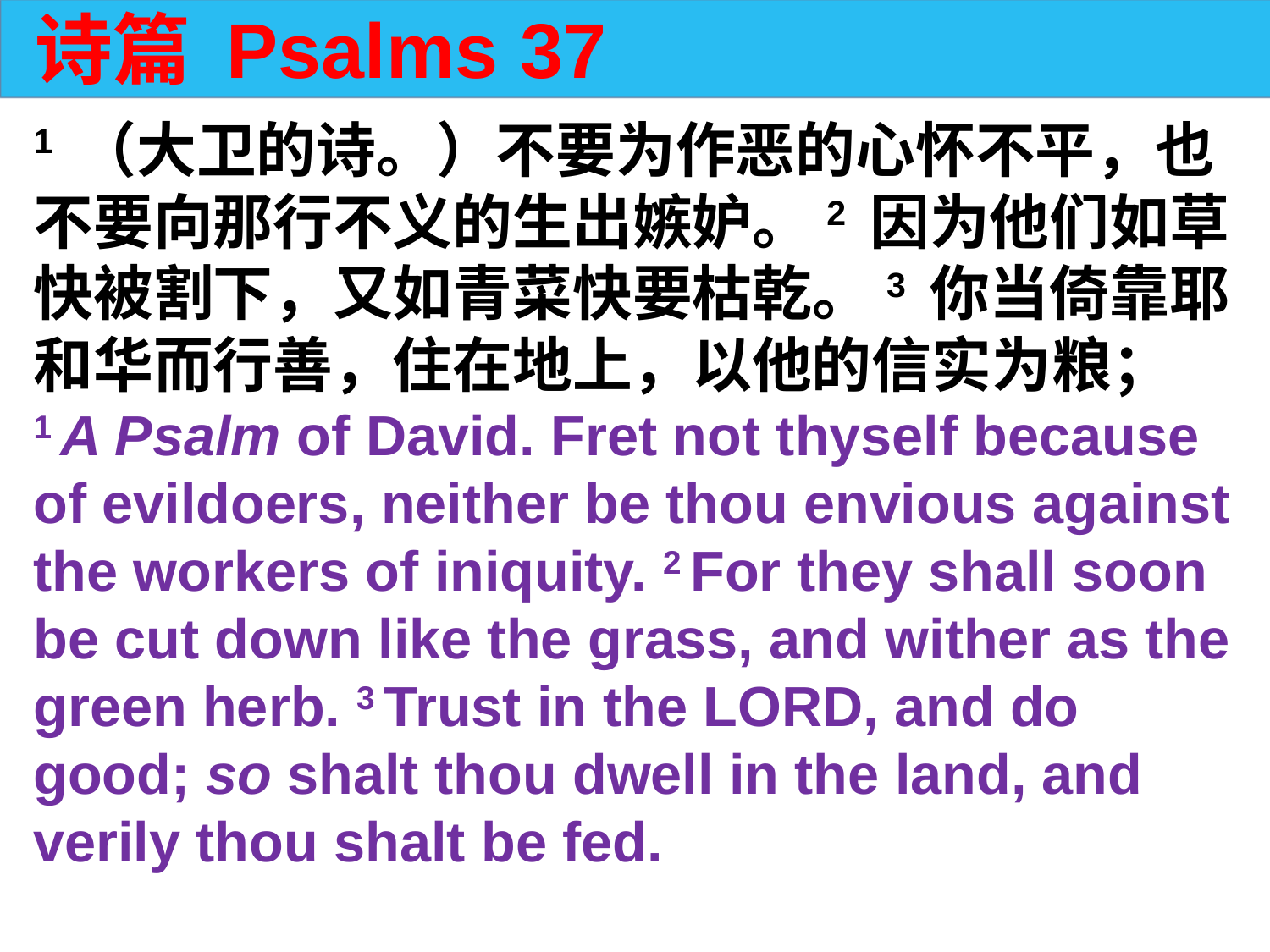

诗篇 Psalms 37
1 （大卫的诗。）不要为作恶的心怀不平，也不要向那行不义的生出嫉妒。2 因为他们如草快被割下，又如青菜快要枯乾。3 你当倚靠耶和华而行善，住在地上，以他的信实为粮；
1 A Psalm of David. Fret not thyself because of evildoers, neither be thou envious against the workers of iniquity. 2 For they shall soon be cut down like the grass, and wither as the green herb. 3 Trust in the LORD, and do good; so shalt thou dwell in the land, and verily thou shalt be fed.